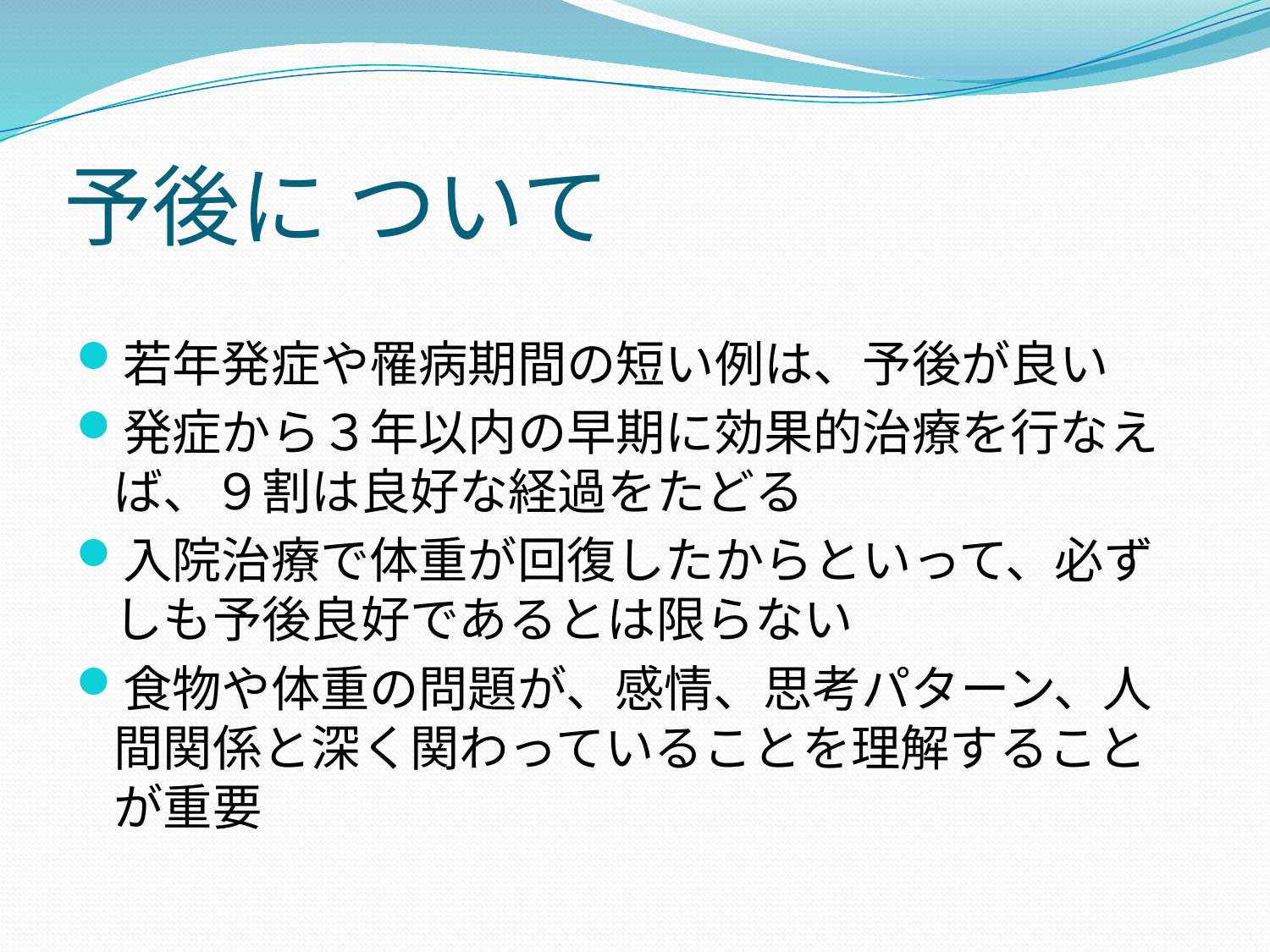

# 予後に ついて
若年発症や罹病期間の短い例は、予後が良い
発症から３年以内の早期に効果的治療を行なえば、９割は良好な経過をたどる
入院治療で体重が回復したからといって、必ずしも予後良好であるとは限らない
食物や体重の問題が、感情、思考パターン、人間関係と深く関わっていることを理解することが重要